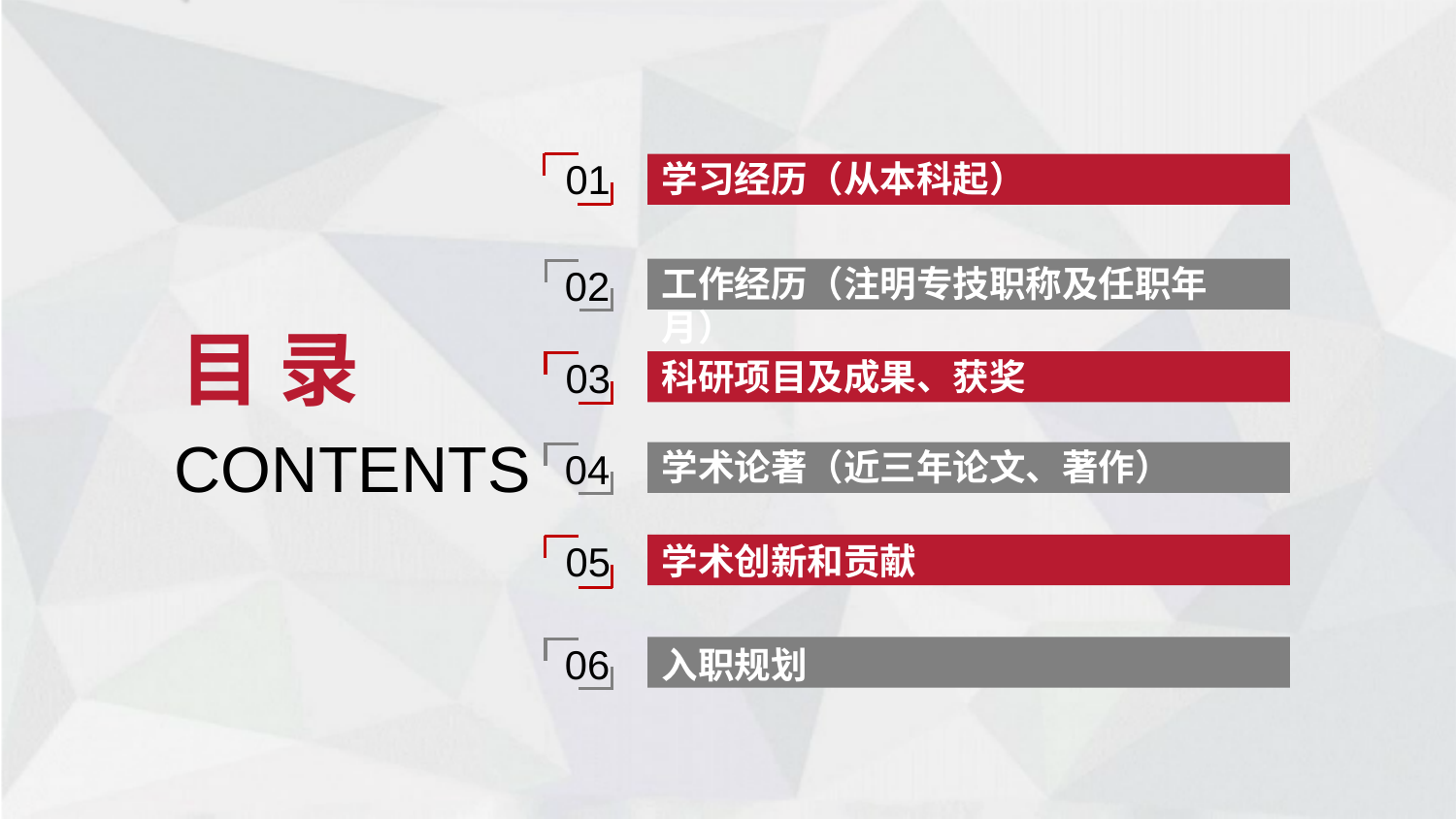

学习经历（从本科起）
工作经历（注明专技职称及任职年月）
科研项目及成果、获奖
学术论著（近三年论文、著作）
学术创新和贡献
入职规划